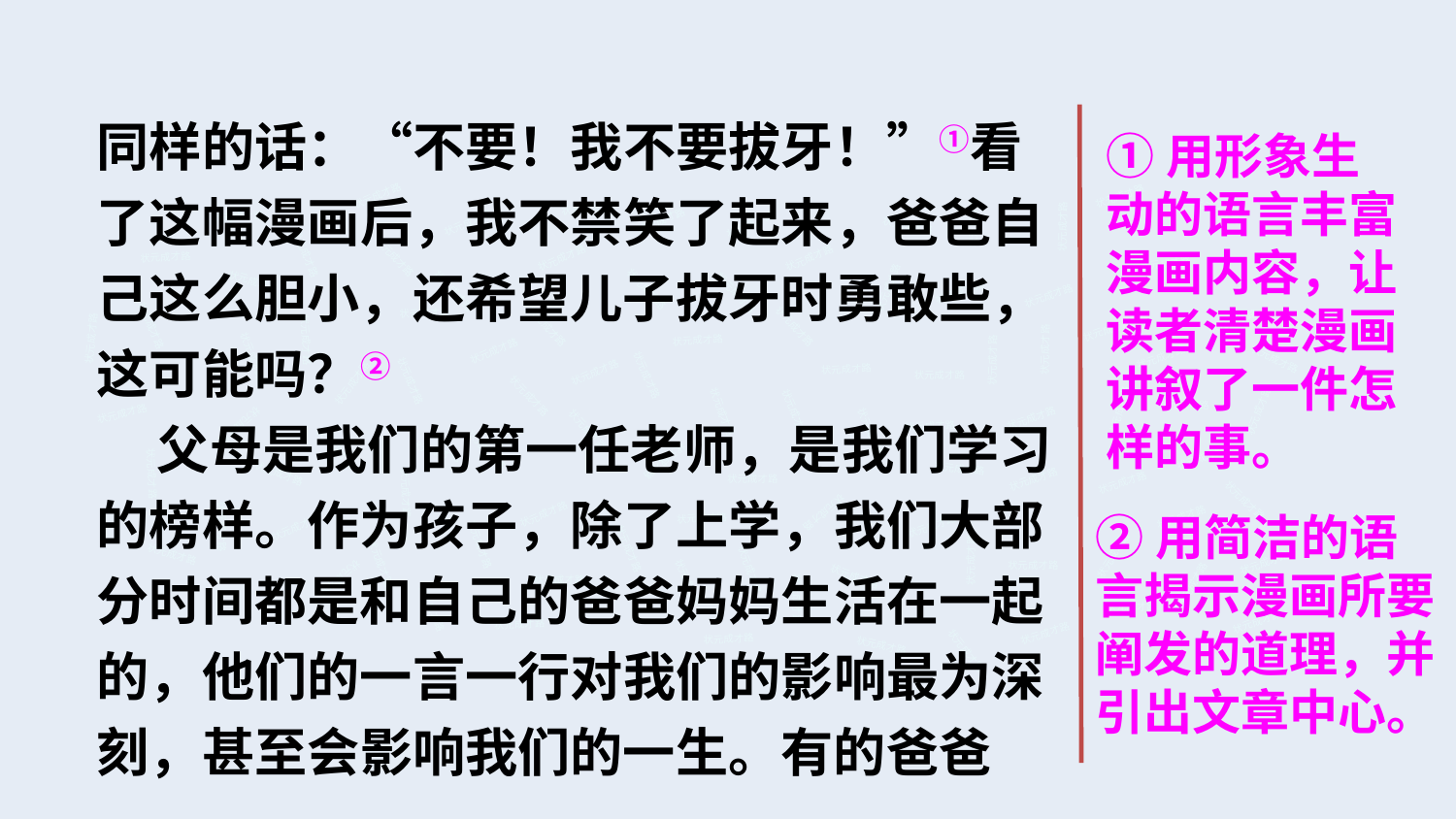

同样的话：“不要！我不要拔牙！”①看了这幅漫画后，我不禁笑了起来，爸爸自己这么胆小，还希望儿子拔牙时勇敢些，这可能吗？②
    父母是我们的第一任老师，是我们学习的榜样。作为孩子，除了上学，我们大部分时间都是和自己的爸爸妈妈生活在一起的，他们的一言一行对我们的影响最为深刻，甚至会影响我们的一生。有的爸爸
①用形象生动的语言丰富漫画内容，让读者清楚漫画讲叙了一件怎样的事。
状元成才路
状元成才路
状元成才路
状元成才路
状元成才路
状元成才路
状元成才路
状元成才路
状元成才路
状元成才路
状元成才路
状元成才路
状元成才路
状元成才路
状元成才路
状元成才路
状元成才路
状元成才路
状元成才路
状元成才路
状元成才路
状元成才路
状元成才路
状元成才路
状元成才路
状元成才路
状元成才路
状元成才路
状元成才路
状元成才路
状元成才路
状元成才路
状元成才路
状元成才路
状元成才路
状元成才路
状元成才路
状元成才路
状元成才路
状元成才路
状元成才路
状元成才路
状元成才路
状元成才路
状元成才路
状元成才路
状元成才路
状元成才路
状元成才路
状元成才路
状元成才路
状元成才路
状元成才路
状元成才路
状元成才路
状元成才路
状元成才路
状元成才路
状元成才路
状元成才路
状元成才路
状元成才路
状元成才路
状元成才路
状元成才路
状元成才路
状元成才路
状元成才路
状元成才路
状元成才路
状元成才路
②用简洁的语言揭示漫画所要阐发的道理，并引出文章中心。
状元成才路
状元成才路
状元成才路
状元成才路
状元成才路
状元成才路
状元成才路
状元成才路
状元成才路
状元成才路
状元成才路
状元成才路
状元成才路
状元成才路
状元成才路
状元成才路
状元成才路
状元成才路
状元成才路
状元成才路
状元成才路
状元成才路
状元成才路
状元成才路
状元成才路
状元成才路
状元成才路
状元成才路
状元成才路